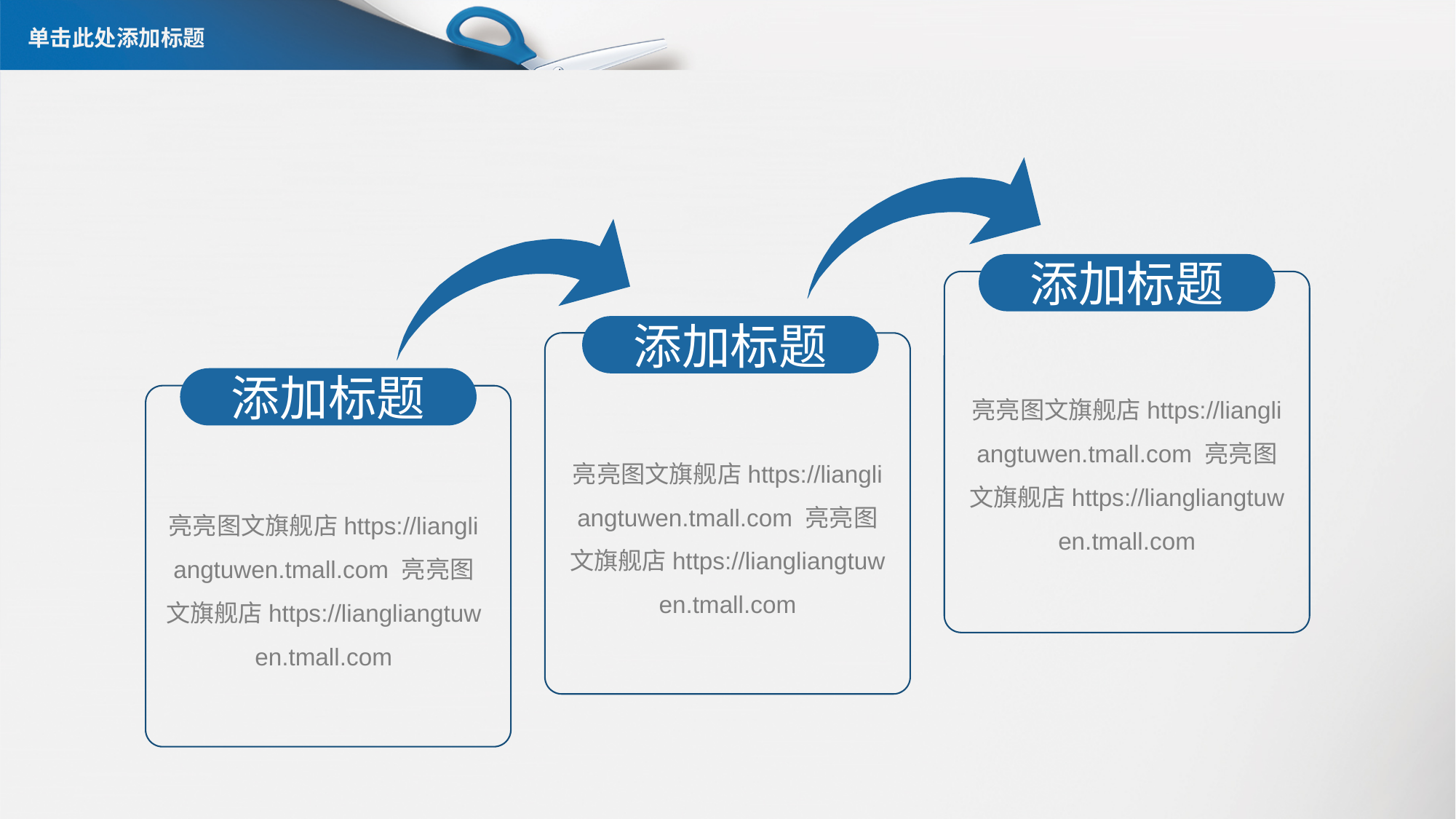

# 单击此处添加标题

添加标题

添加标题

 亮亮图文旗舰店https://liangliangtuwen.tmall.com 亮亮图文旗舰店https://liangliangtuwen.tmall.com

添加标题

 亮亮图文旗舰店https://liangliangtuwen.tmall.com 亮亮图文旗舰店https://liangliangtuwen.tmall.com

 亮亮图文旗舰店https://liangliangtuwen.tmall.com 亮亮图文旗舰店https://liangliangtuwen.tmall.com